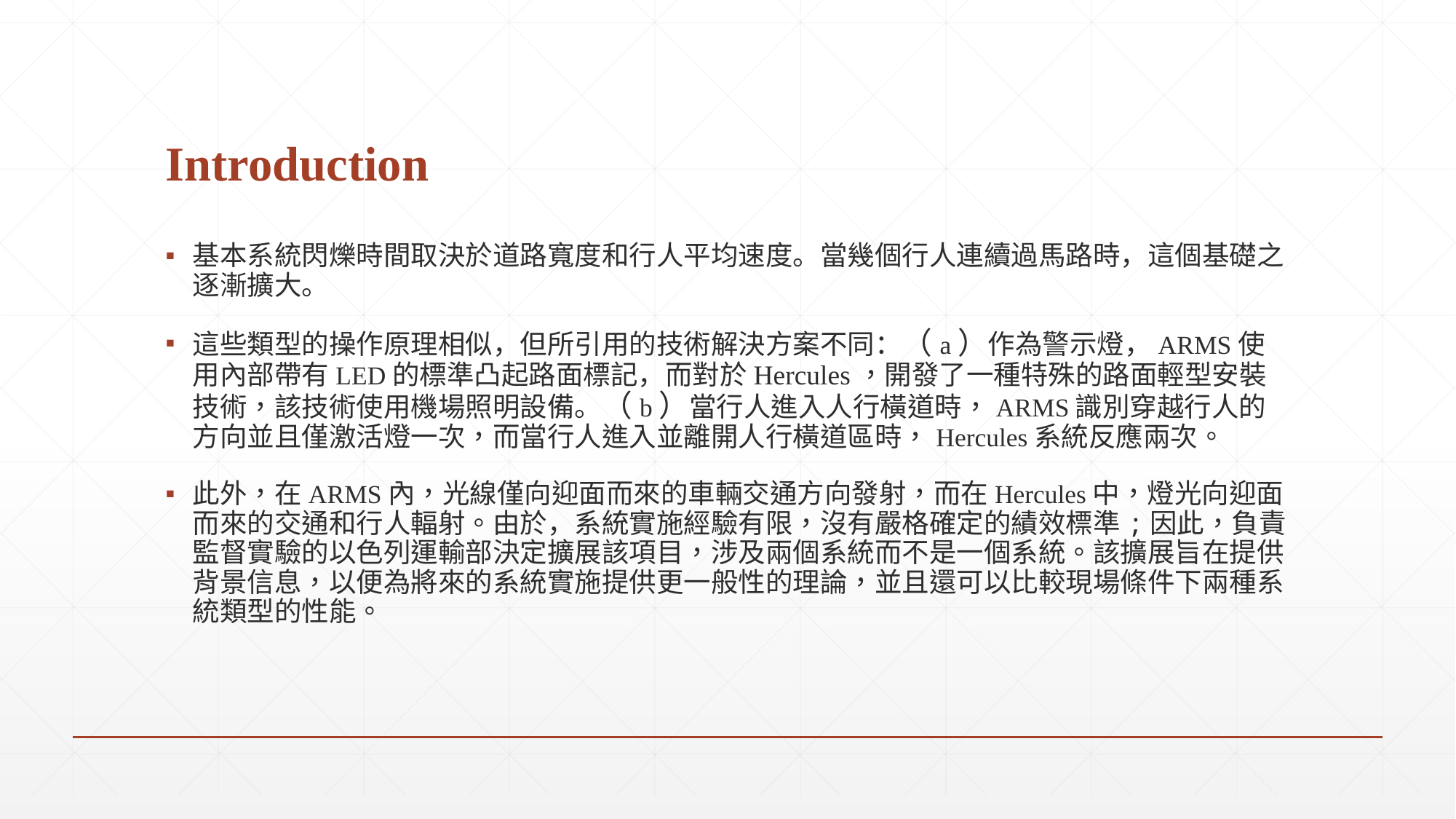

# Introduction
基本系統閃爍時間取決於道路寬度和行人平均速度。當幾個行人連續過馬路時，這個基礎之逐漸擴大。
這些類型的操作原理相似，但所引用的技術解決方案不同：（a）作為警示燈，ARMS使用內部帶有LED的標準凸起路面標記，而對於Hercules，開發了一種特殊的路面輕型安裝技術，該技術使用機場照明設備。（b）當行人進入人行橫道時，ARMS識別穿越行人的方向並且僅激活燈一次，而當行人進入並離開人行橫道區時，Hercules系統反應兩次。
此外，在ARMS內，光線僅向迎面而來的車輛交通方向發射，而在Hercules中，燈光向迎面而來的交通和行人輻射。由於，系統實施經驗有限，沒有嚴格確定的績效標準;因此，負責監督實驗的以色列運輸部決定擴展該項目，涉及兩個系統而不是一個系統。該擴展旨在提供背景信息，以便為將來的系統實施提供更一般性的理論，並且還可以比較現場條件下兩種系統類型的性能。